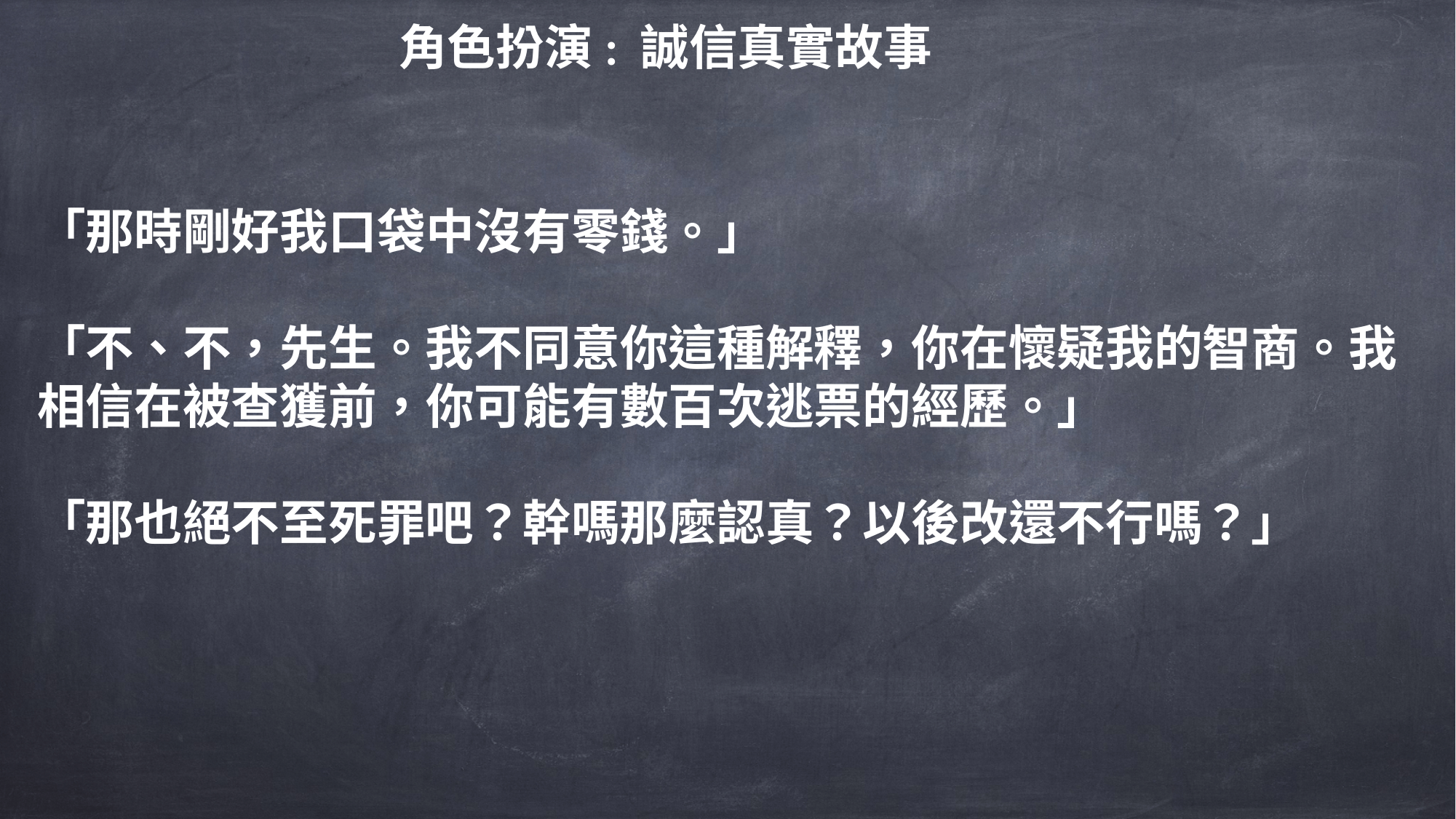

角色扮演: 誠信真實故事

「那時剛好我口袋中沒有零錢。」
「不、不，先生。我不同意你這種解釋，你在懷疑我的智商。我相信在被查獲前，你可能有數百次逃票的經歷。」
「那也絕不至死罪吧？幹嗎那麼認真？以後改還不行嗎？」